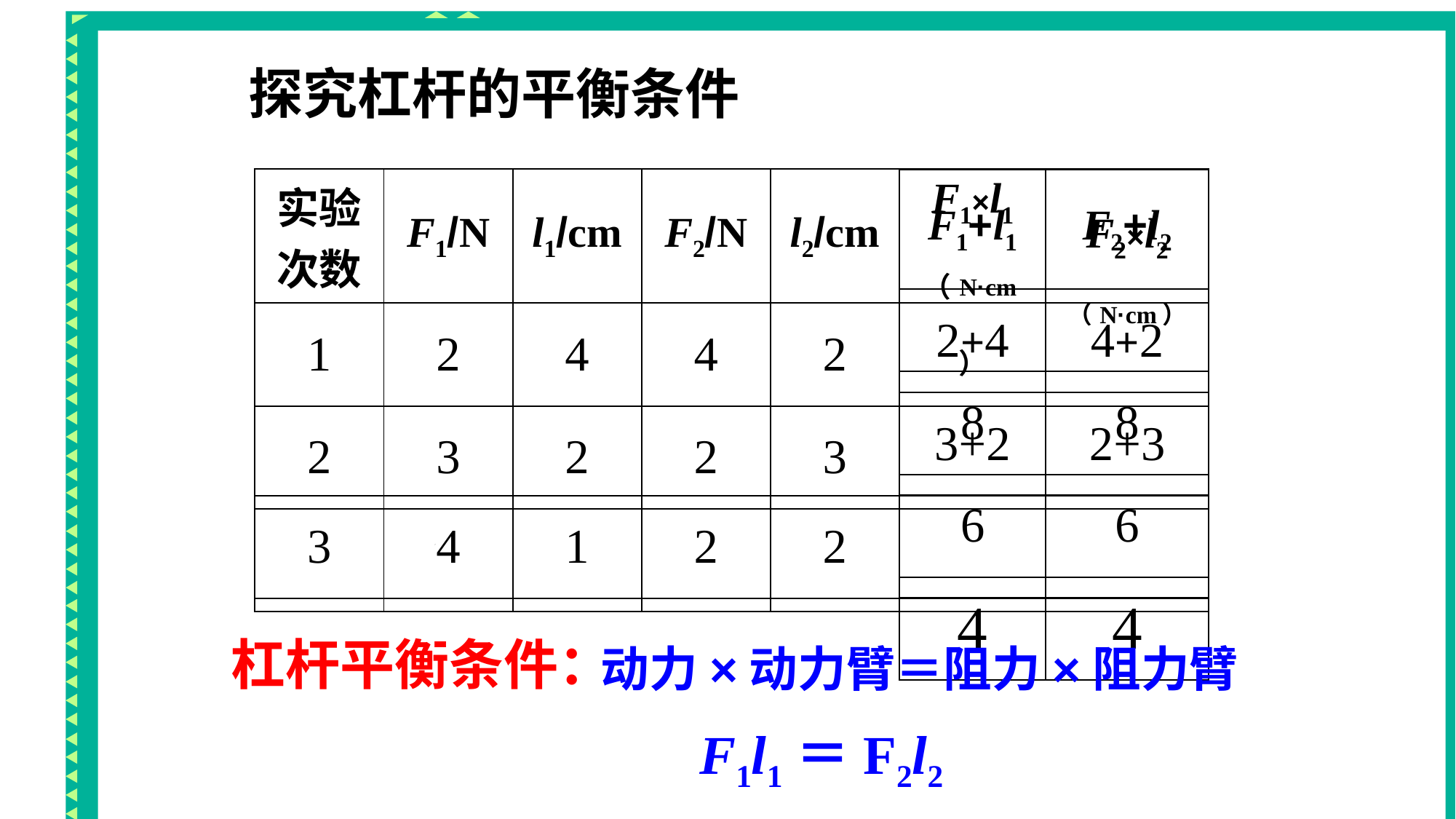

探究杠杆的平衡条件
| 实验次数 | F1/N | l1/cm | F2/N | l2/cm |  |  |
| --- | --- | --- | --- | --- | --- | --- |
| 1 | 2 | 4 | 4 | 2 |  |  |
| 2 | 3 | 2 | 2 | 3 |  |  |
|  |  |  |  |  |  |  |
| F1+l1 | F2+l2 |
| --- | --- |
| 2+4 | 4+2 |
| 3+2 | 2+3 |
|  |  |
| F1×l1 （N·cm） | F2×l2 （N·cm） |
| --- | --- |
| 8 | 8 |
| 6 | 6 |
| 4 | 4 |
| 3 | 4 | 1 | 2 | 2 |  |  |
| --- | --- | --- | --- | --- | --- | --- |

杠杆平衡条件：
动力×动力臂＝阻力×阻力臂
F1l1＝F2l2